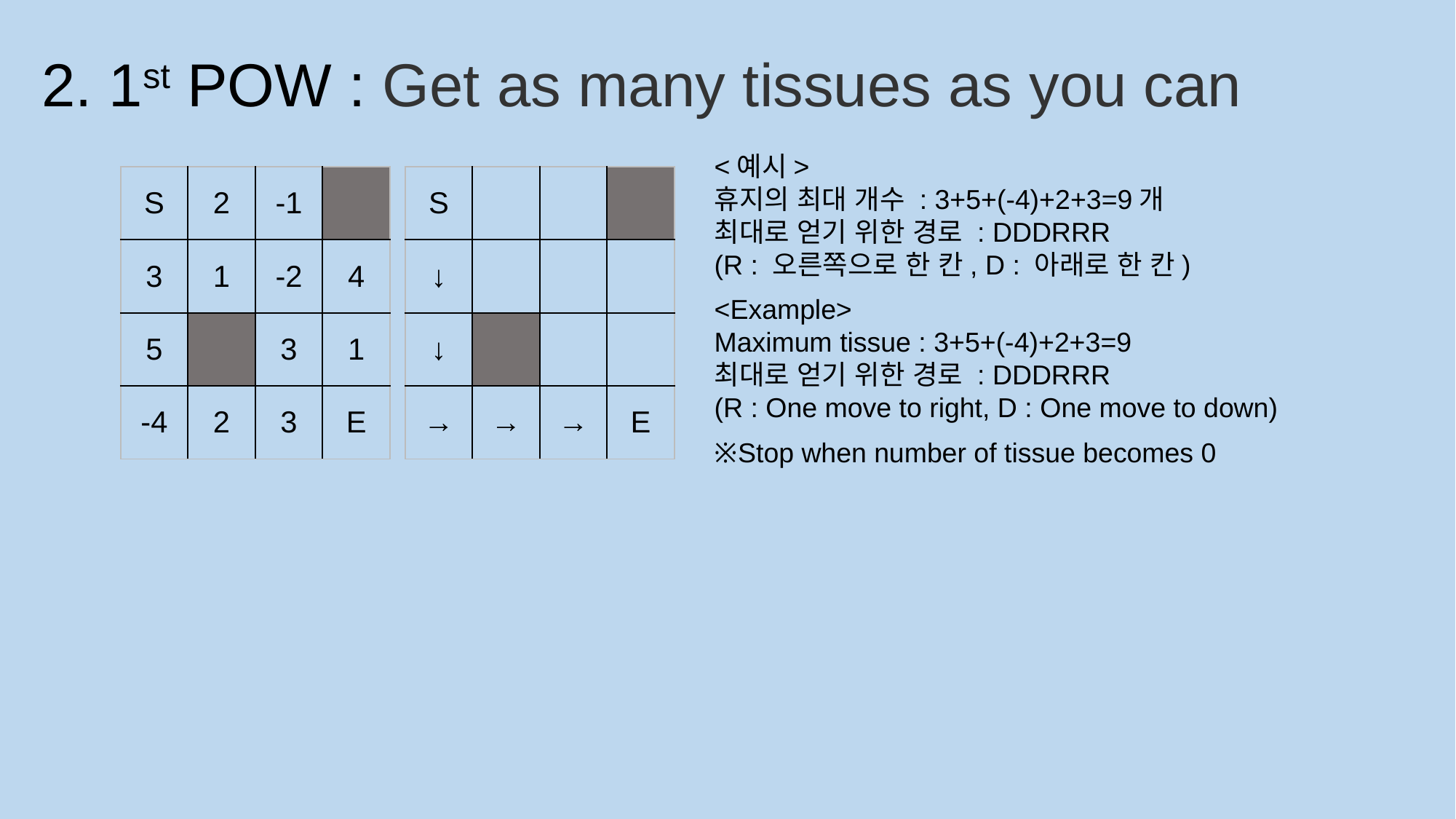

2. 1st POW : Get as many tissues as you can
<예시>
휴지의 최대 개수 : 3+5+(-4)+2+3=9개
최대로 얻기 위한 경로 : DDDRRR
(R : 오른쪽으로 한 칸, D : 아래로 한 칸)
| S | 2 | -1 |  |
| --- | --- | --- | --- |
| 3 | 1 | -2 | 4 |
| 5 |  | 3 | 1 |
| -4 | 2 | 3 | E |
| S |  |  |  |
| --- | --- | --- | --- |
| ↓ |  |  |  |
| ↓ |  |  |  |
| → | → | → | E |
<Example>
Maximum tissue : 3+5+(-4)+2+3=9
최대로 얻기 위한 경로 : DDDRRR
(R : One move to right, D : One move to down)
※ Stop when number of tissue becomes 0